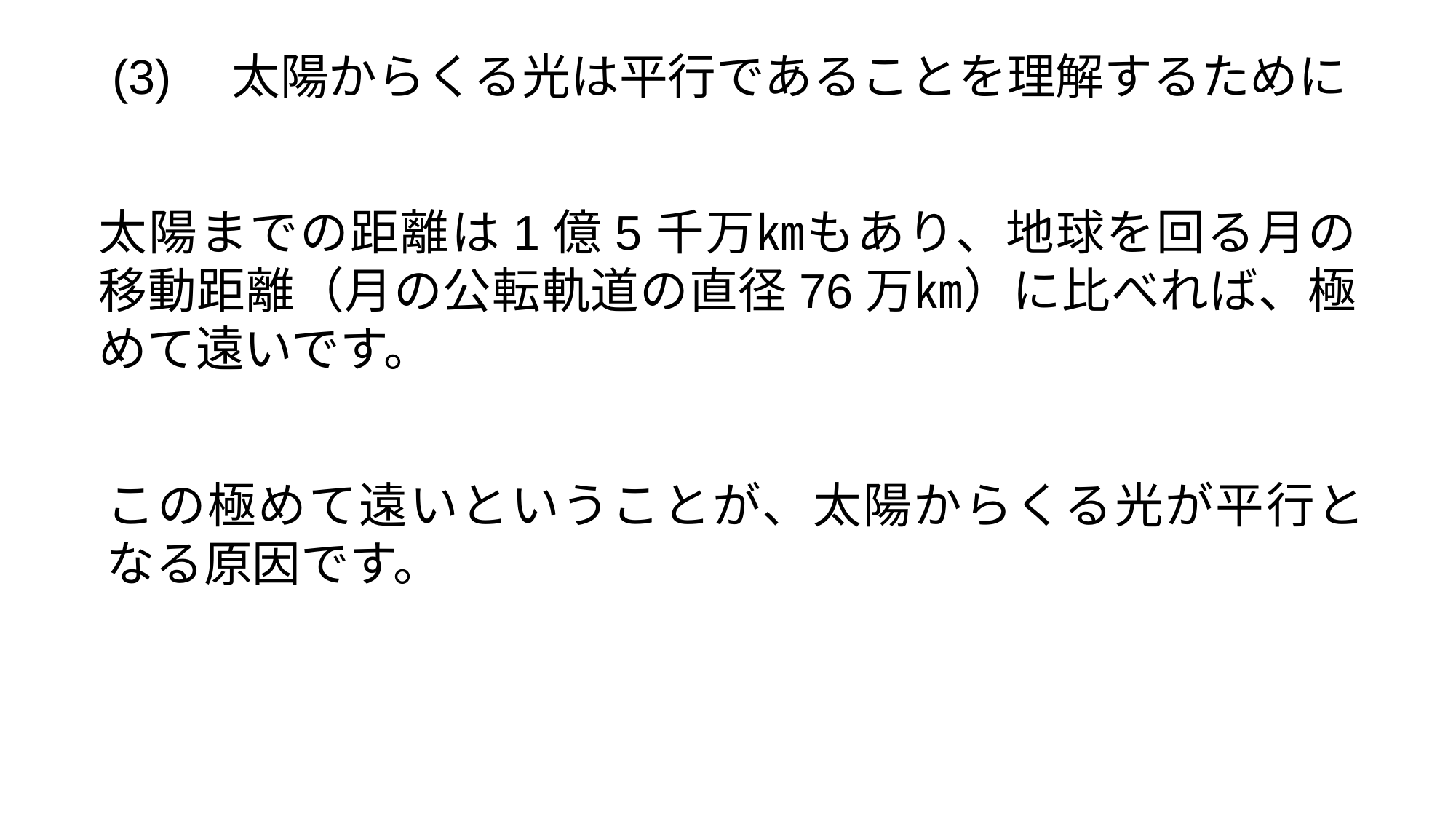

(3)　太陽からくる光は平行であることを理解するために
太陽までの距離は1億5千万㎞もあり、地球を回る月の移動距離（月の公転軌道の直径76万㎞）に比べれば、極めて遠いです。
この極めて遠いということが、太陽からくる光が平行となる原因です。